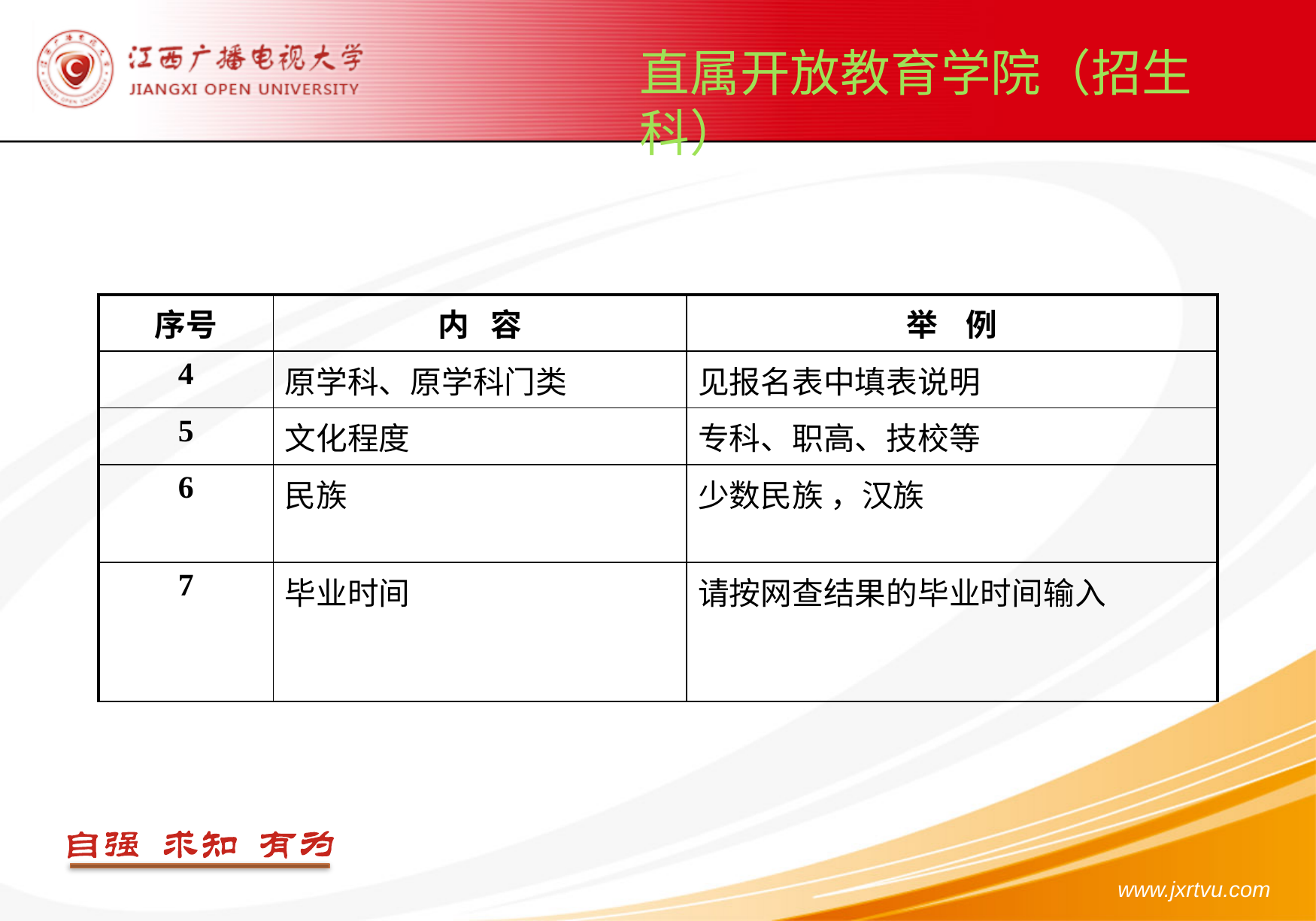

直属开放教育学院（招生科）
| 序号 | 内 容 | 举 例 |
| --- | --- | --- |
| 4 | 原学科、原学科门类 | 见报名表中填表说明 |
| 5 | 文化程度 | 专科、职高、技校等 |
| 6 | 民族 | 少数民族 ，汉族 |
| 7 | 毕业时间 | 请按网查结果的毕业时间输入 |